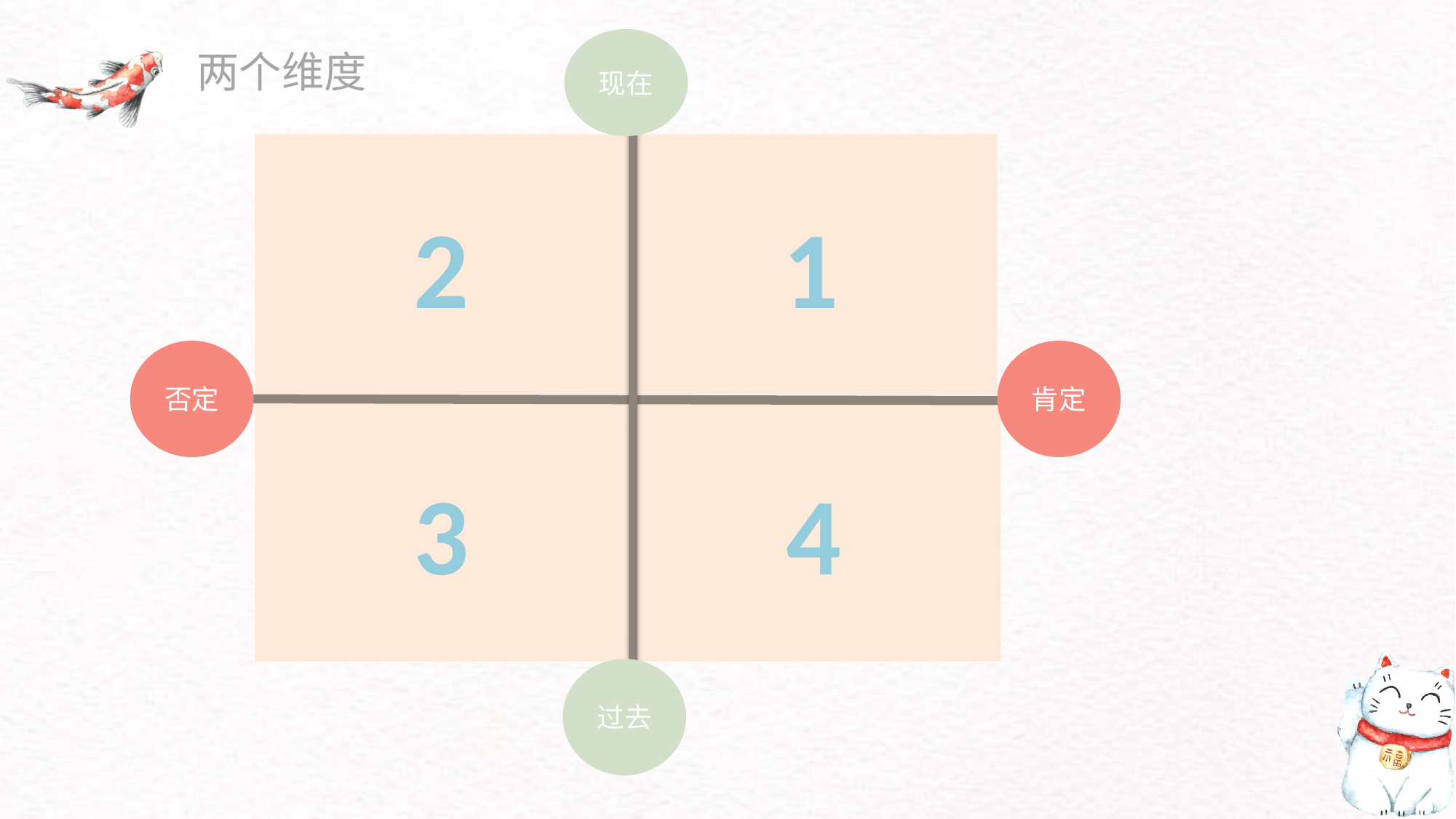

现在
两个维度
2
1
否定
肯定
3
4
过去